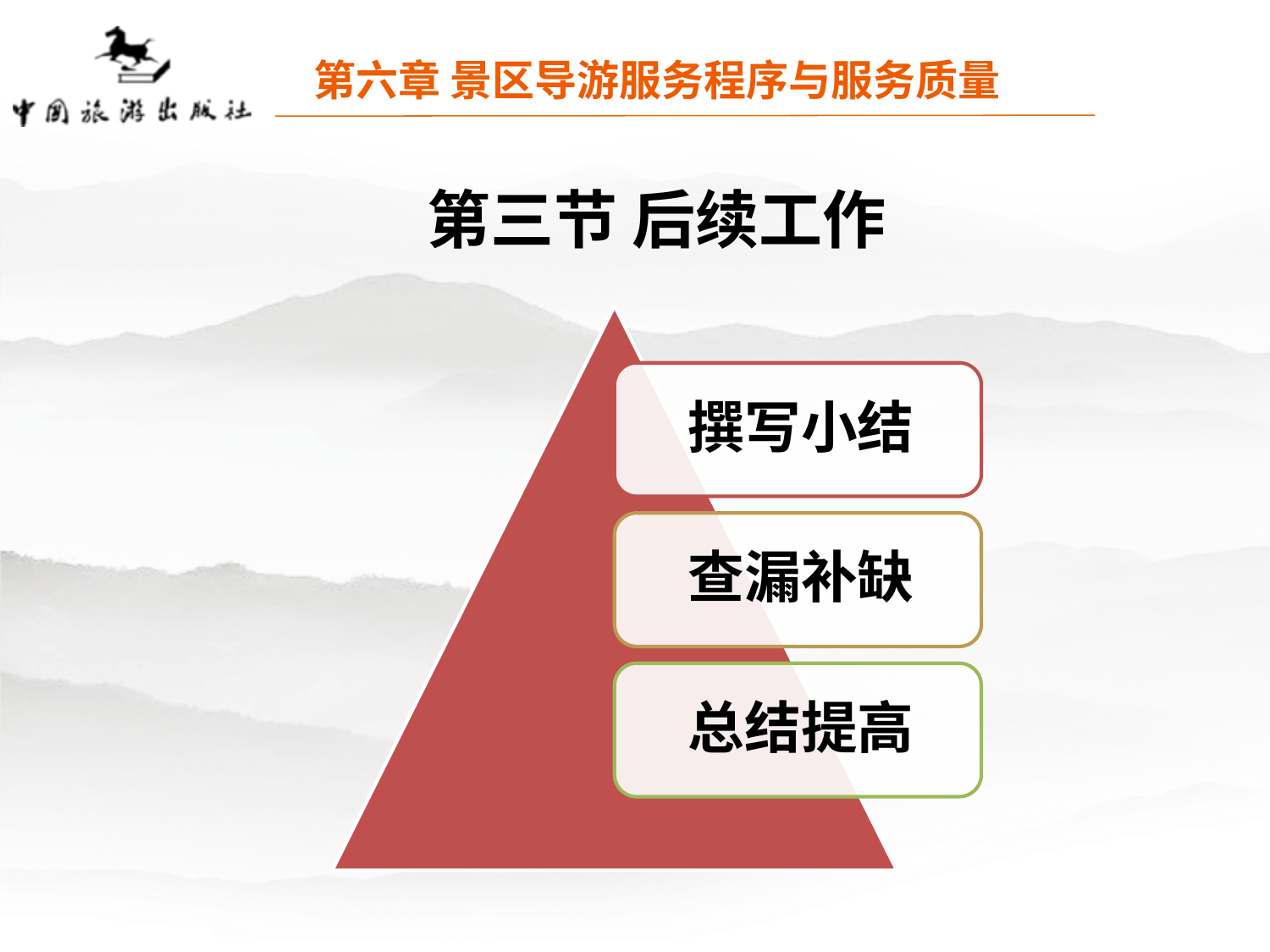

第六章 景区导游服务程序与服务质量

第三节 后续工作
撰写小结
查漏补缺
总结提高